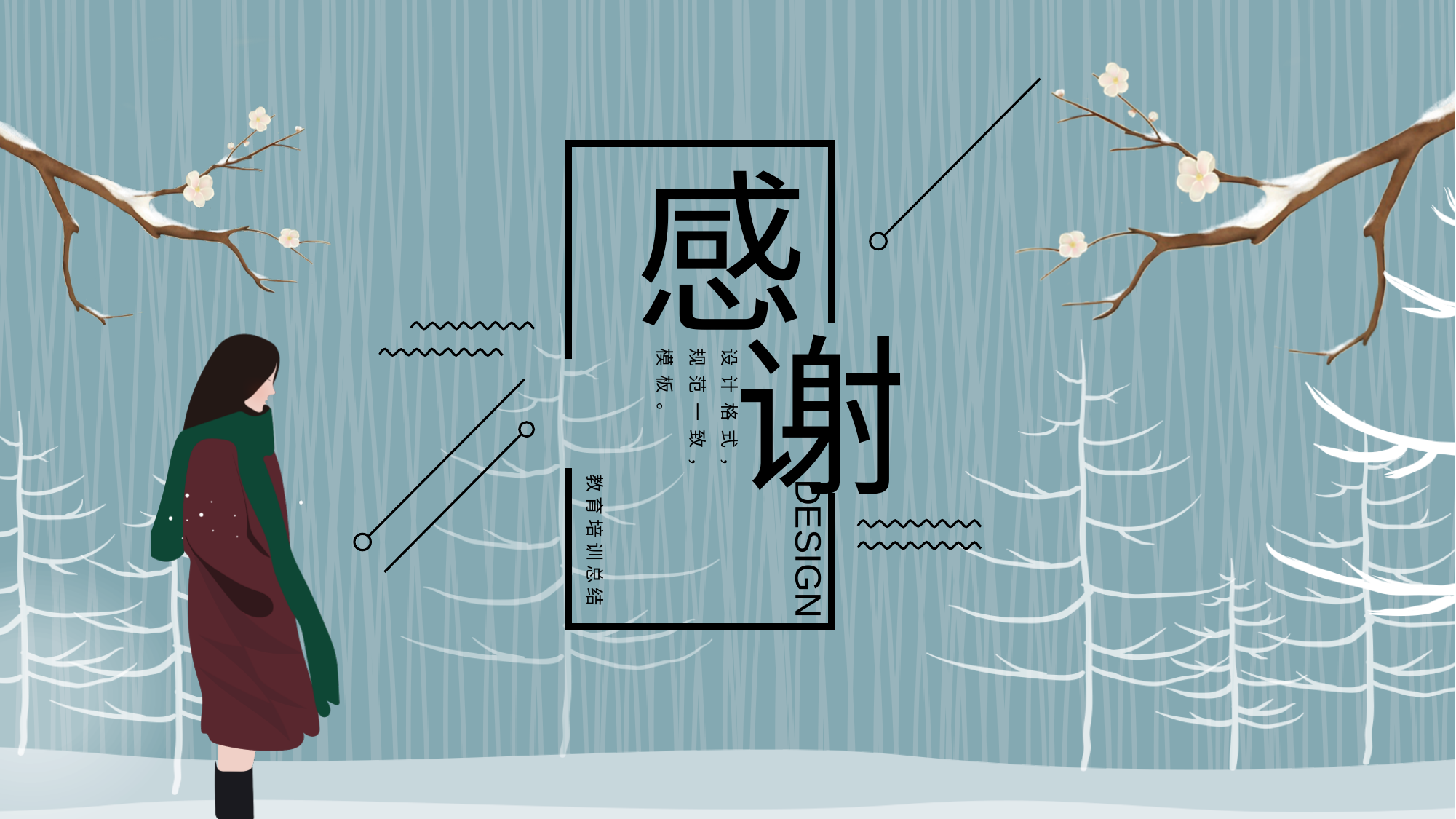

感

谢

设计格式，
规范一致，
模板。

教育培训总结

DESIGN